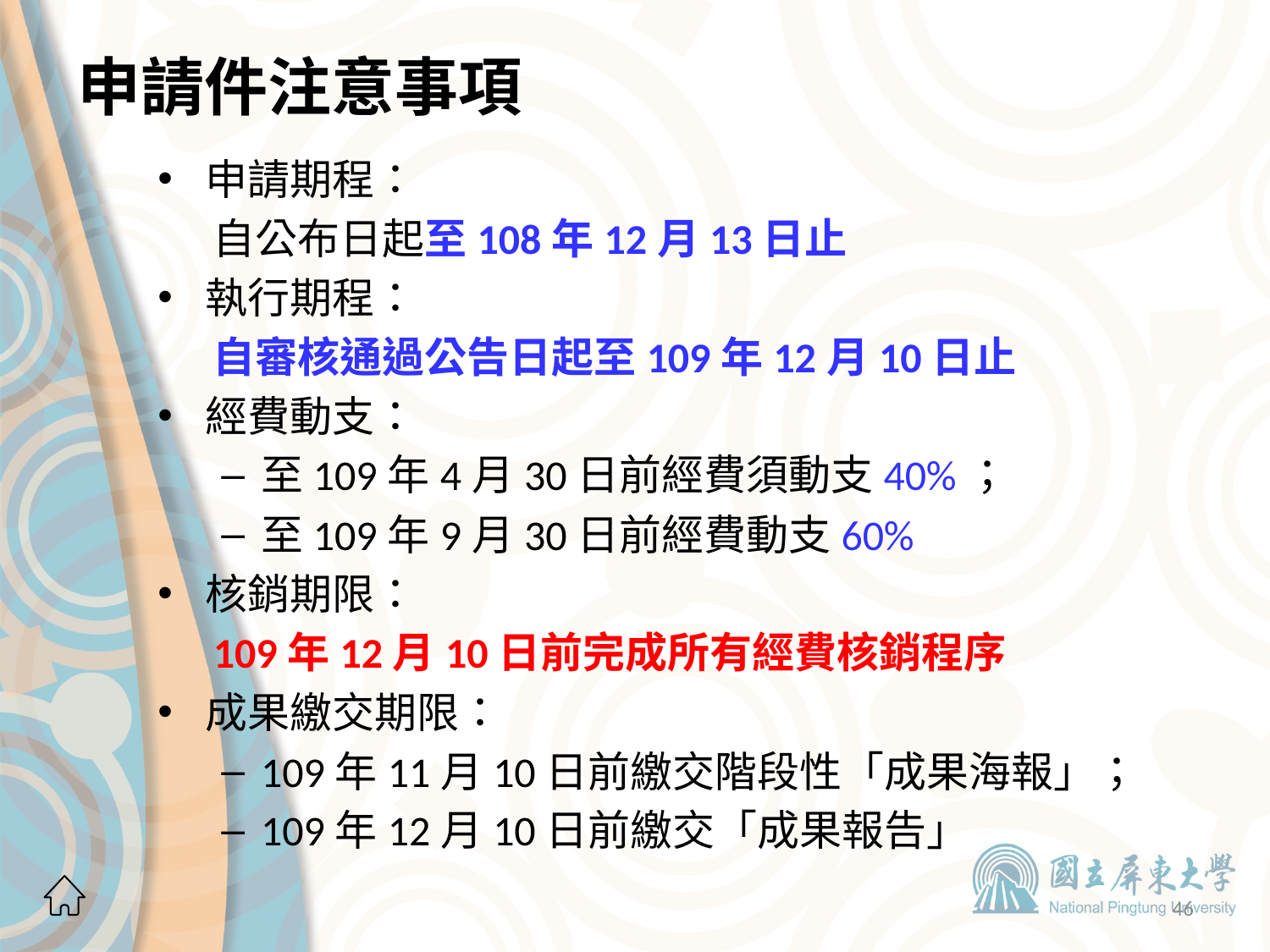

# 申請件注意事項
申請期程：
自公布日起至108年12月13日止
執行期程：
自審核通過公告日起至109年12月10日止
經費動支：
至109年4月30日前經費須動支40%；
至109年9月30日前經費動支60%
核銷期限：
109年12月10日前完成所有經費核銷程序
成果繳交期限：
109年11月10日前繳交階段性「成果海報」；
109年12月10日前繳交「成果報告」

46